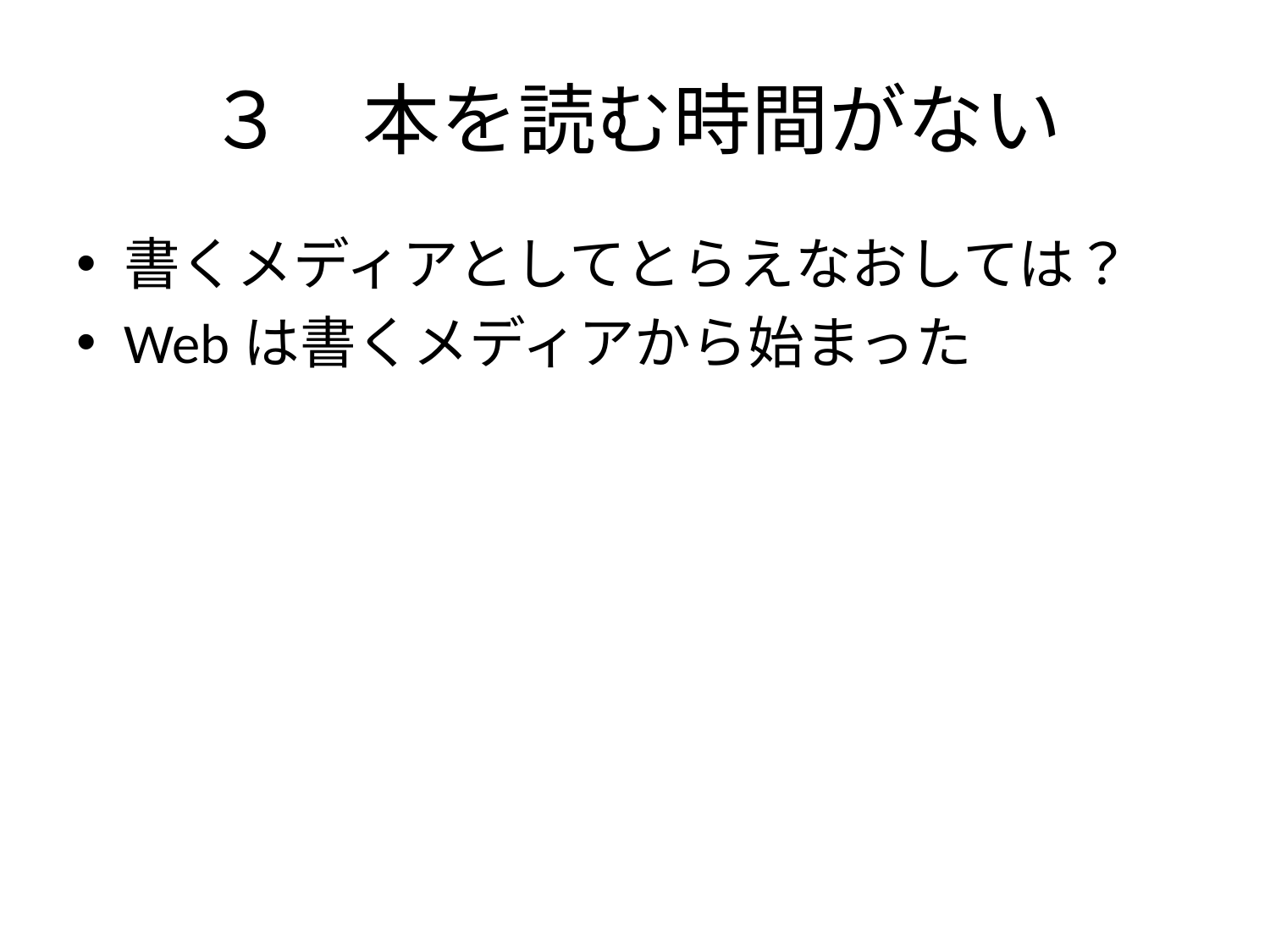

# ３　本を読む時間がない
書くメディアとしてとらえなおしては？
Webは書くメディアから始まった